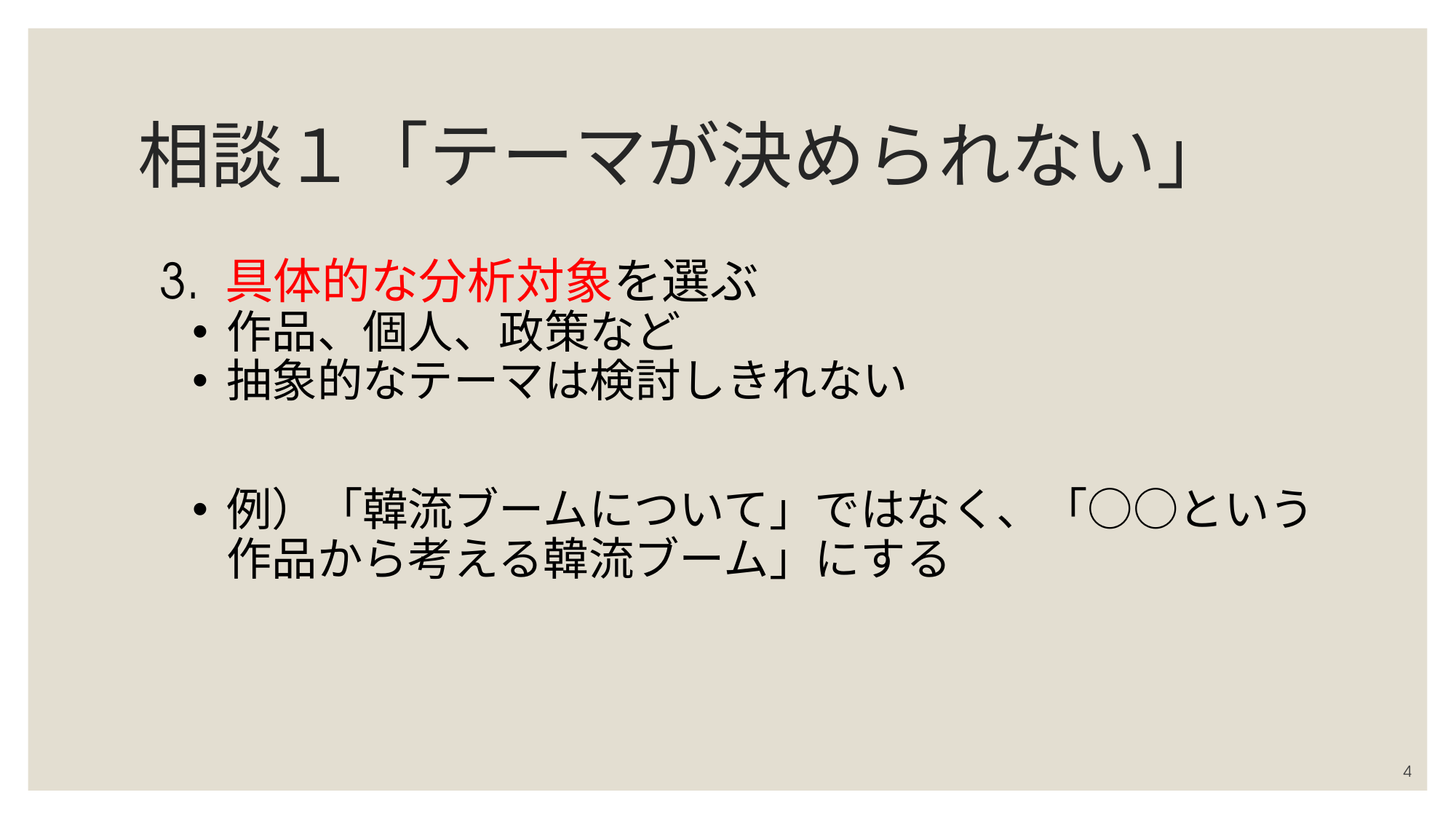

# 相談１「テーマが決められない」
3. 具体的な分析対象を選ぶ
作品、個人、政策など
抽象的なテーマは検討しきれない

例）「韓流ブームについて」ではなく、「○○という作品から考える韓流ブーム」にする

4